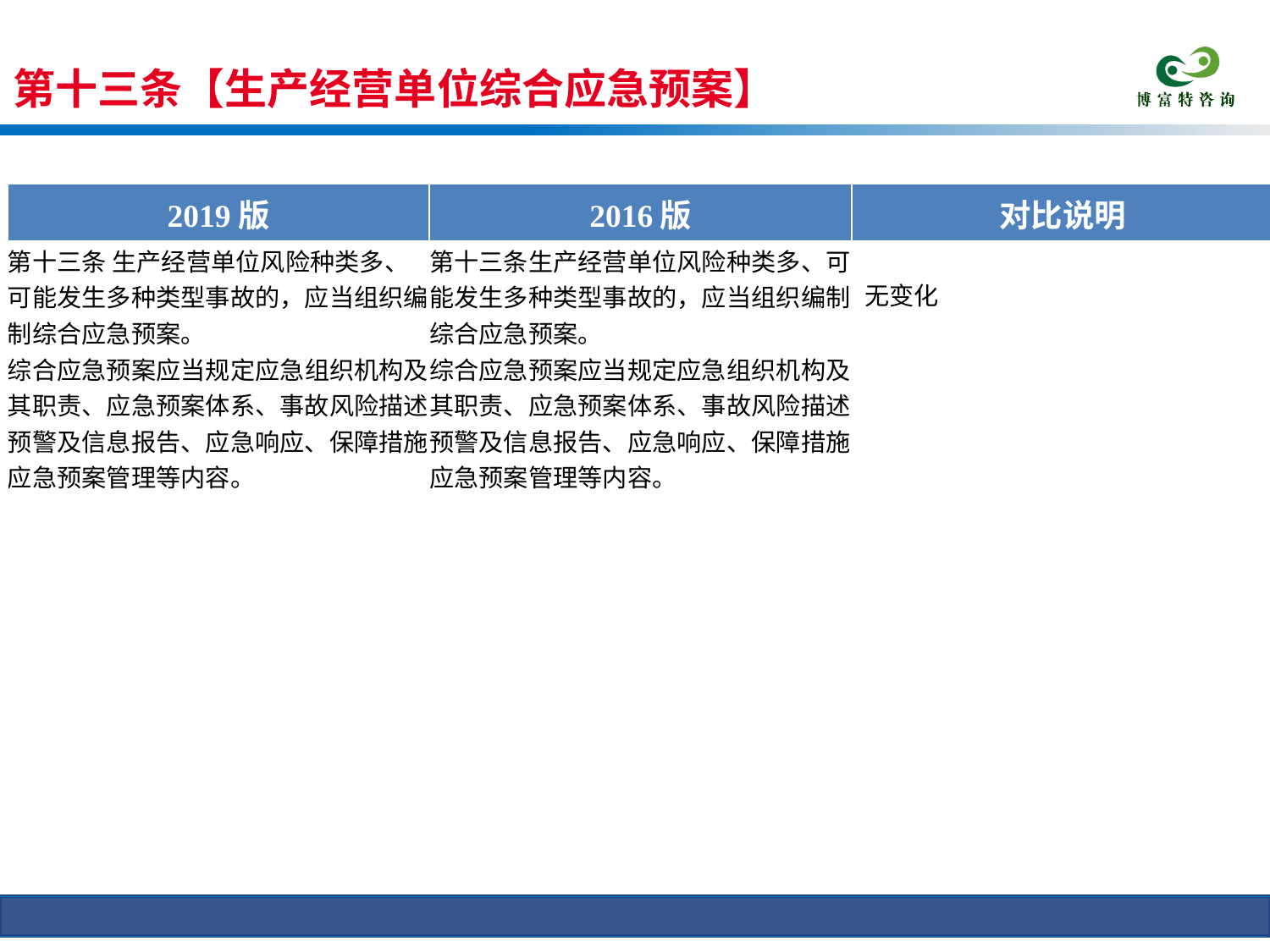

第十三条【生产经营单位综合应急预案】
条文对比
| 2019版 | 2016版 | 对比说明 |
| --- | --- | --- |
| 第十三条 生产经营单位风险种类多、可能发生多种类型事故的，应当组织编制综合应急预案。 综合应急预案应当规定应急组织机构及其职责、应急预案体系、事故风险描述、预警及信息报告、应急响应、保障措施、应急预案管理等内容。 | 第十三条生产经营单位风险种类多、可能发生多种类型事故的，应当组织编制综合应急预案。 综合应急预案应当规定应急组织机构及其职责、应急预案体系、事故风险描述、预警及信息报告、应急响应、保障措施、应急预案管理等内容。 | 无变化 |